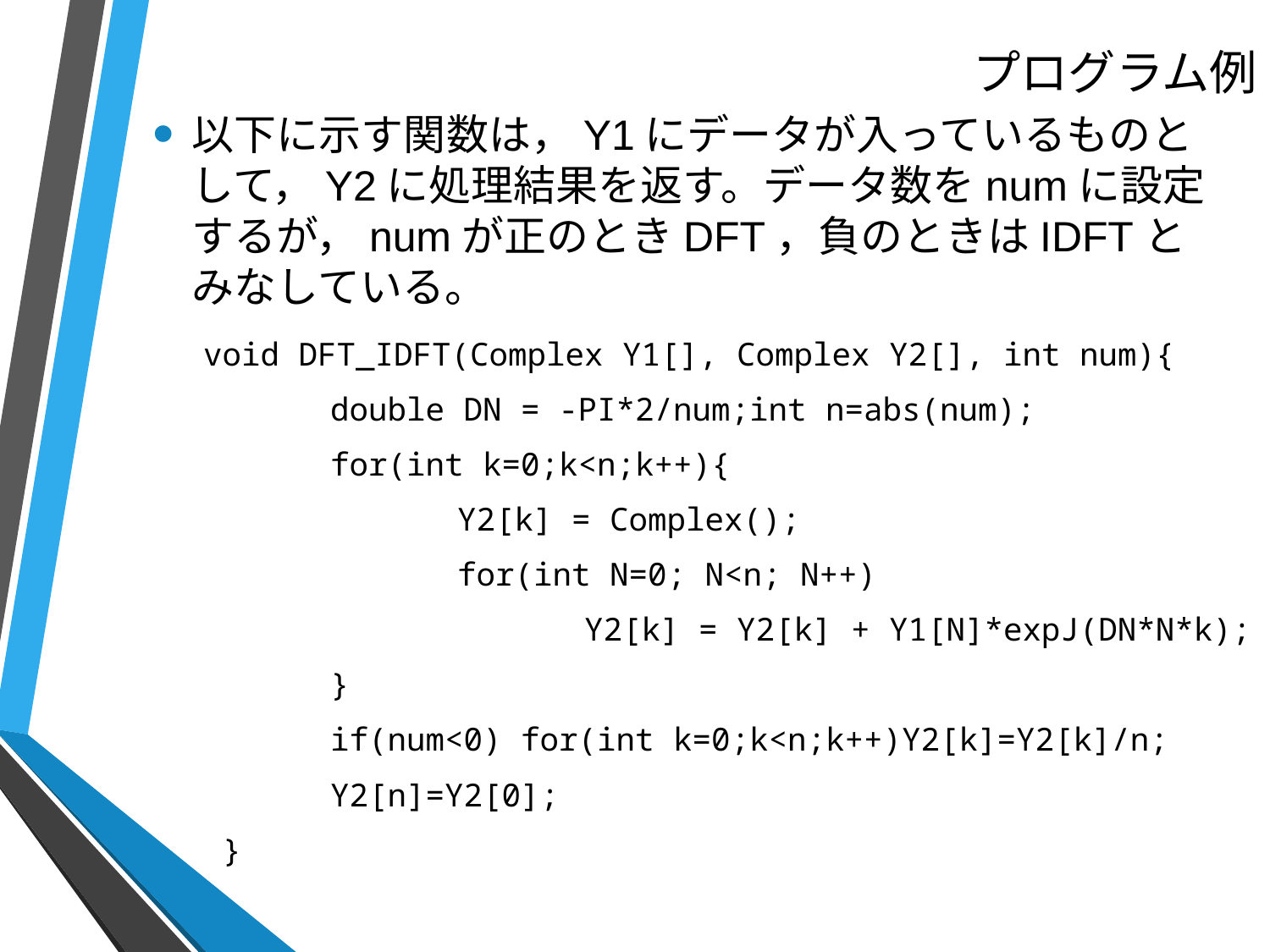

# プログラム例
以下に示す関数は，Y1にデータが入っているものとして，Y2に処理結果を返す。データ数をnumに設定するが，numが正のときDFT，負のときはIDFTとみなしている。
void DFT_IDFT(Complex Y1[], Complex Y2[], int num){
 	double DN = -PI*2/num;int n=abs(num);
 	for(int k=0;k<n;k++){
 		Y2[k] = Complex();
 		for(int N=0; N<n; N++)
 			Y2[k] = Y2[k] + Y1[N]*expJ(DN*N*k);
 	}
 	if(num<0) for(int k=0;k<n;k++)Y2[k]=Y2[k]/n;
 	Y2[n]=Y2[0];
 }